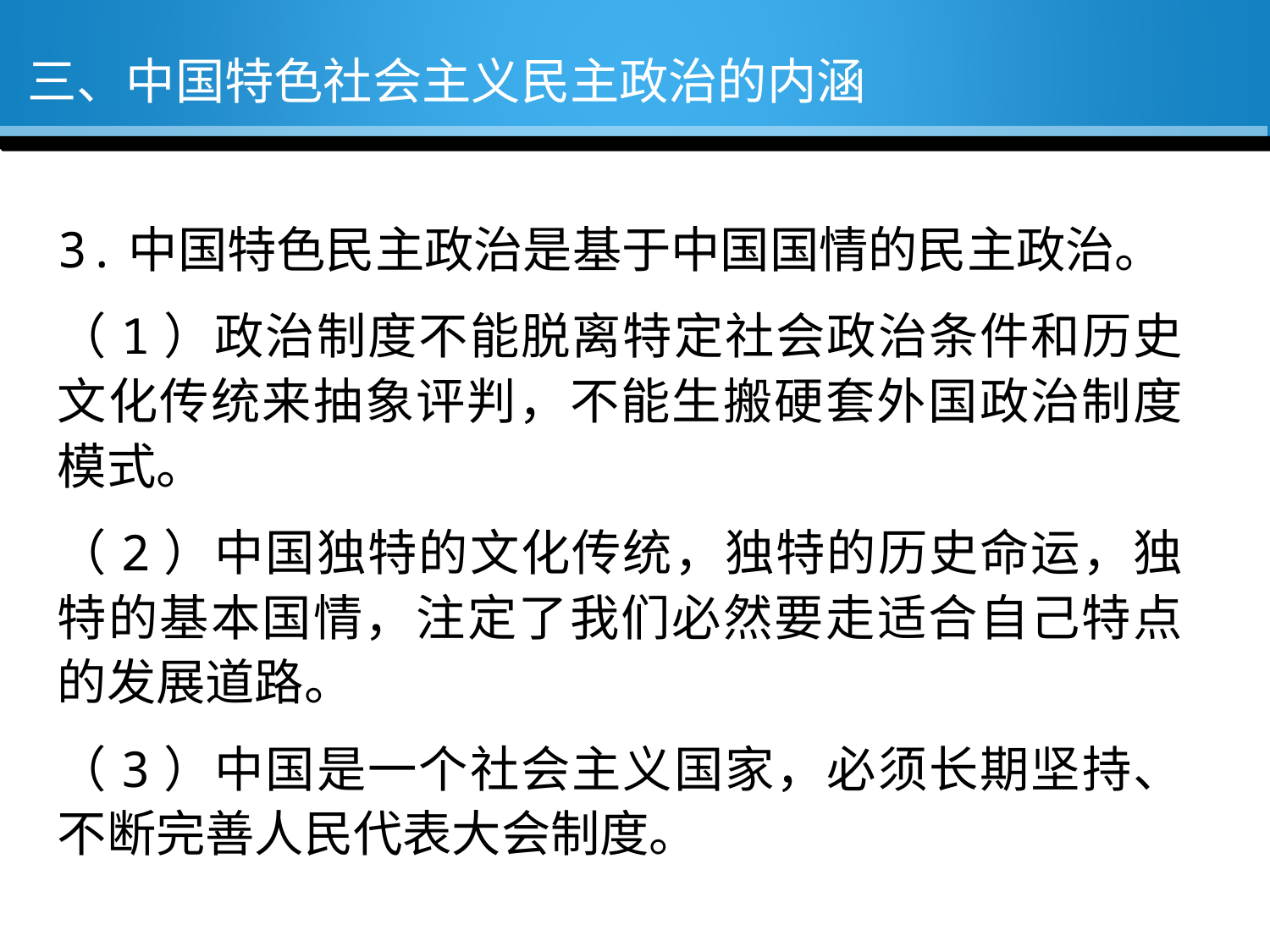

三、中国特色社会主义民主政治的内涵
3.中国特色民主政治是基于中国国情的民主政治。
（1）政治制度不能脱离特定社会政治条件和历史文化传统来抽象评判，不能生搬硬套外国政治制度模式。
（2）中国独特的文化传统，独特的历史命运，独特的基本国情，注定了我们必然要走适合自己特点的发展道路。
（3）中国是一个社会主义国家，必须长期坚持、不断完善人民代表大会制度。